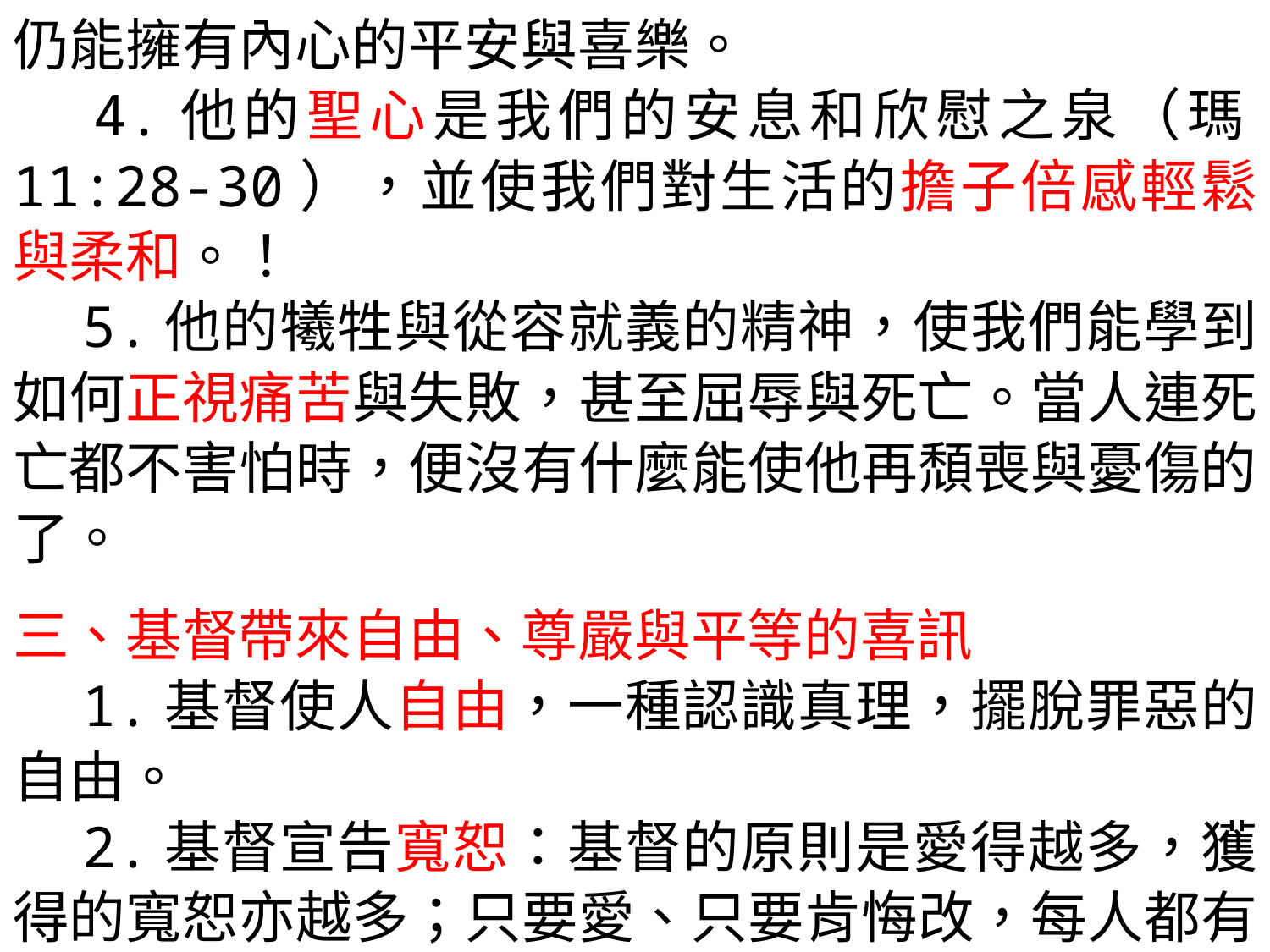

仍能擁有內心的平安與喜樂。
  4.他的聖心是我們的安息和欣慰之泉（瑪11:28-30），並使我們對生活的擔子倍感輕鬆與柔和。！
  5.他的犧牲與從容就義的精神，使我們能學到如何正視痛苦與失敗，甚至屈辱與死亡。當人連死亡都不害怕時，便沒有什麼能使他再頹喪與憂傷的了。
三、基督帶來自由、尊嚴與平等的喜訊
  1.基督使人自由，一種認識真理，擺脫罪惡的自由。
  2.基督宣告寬恕：基督的原則是愛得越多，獲得的寬恕亦越多；只要愛、只要肯悔改，每人都有機會，都有新生的可能。